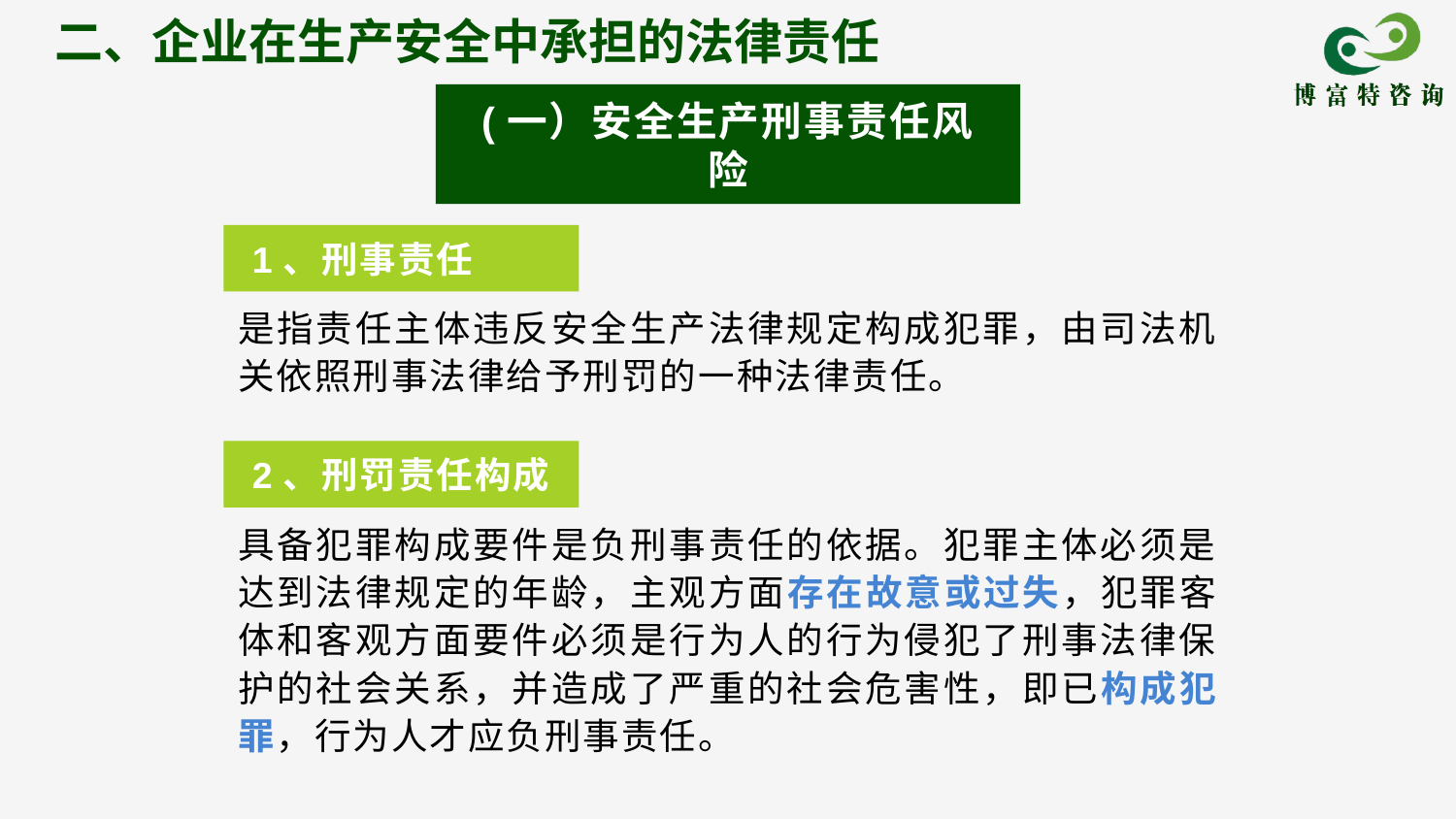

二、企业在生产安全中承担的法律责任
(一）安全生产刑事责任风险
1、刑事责任
是指责任主体违反安全生产法律规定构成犯罪，由司法机关依照刑事法律给予刑罚的一种法律责任。
2、刑罚责任构成
具备犯罪构成要件是负刑事责任的依据。犯罪主体必须是达到法律规定的年龄，主观方面存在故意或过失，犯罪客体和客观方面要件必须是行为人的行为侵犯了刑事法律保护的社会关系，并造成了严重的社会危害性，即已构成犯罪，行为人才应负刑事责任。